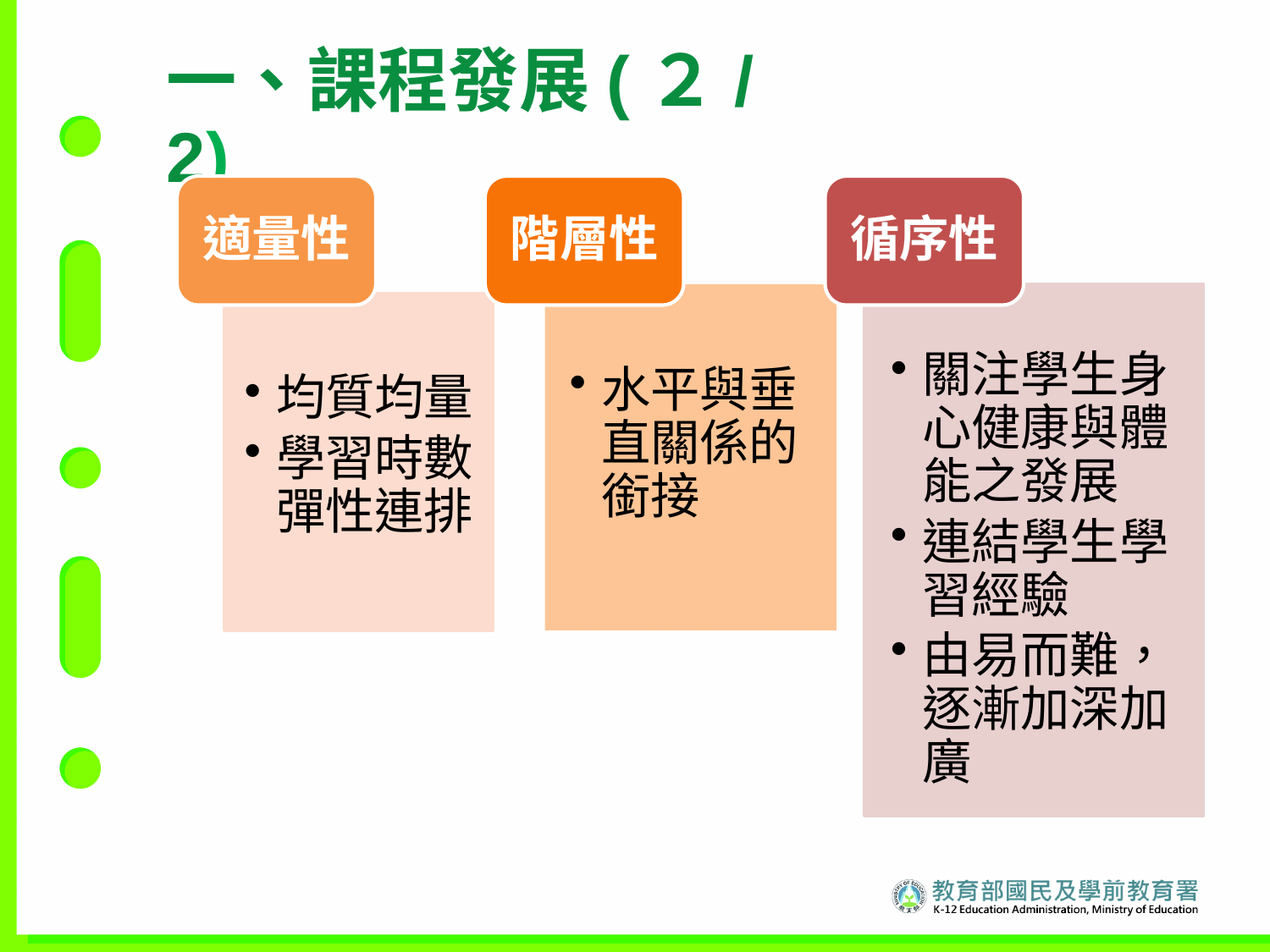

一、課程發展(２/2)
適量性
階層性
循序性

水平與垂直關係的銜接

關注學生身心健康與體能之發展
連結學生學習經驗
由易而難，逐漸加深加廣

均質均量
學習時數彈性連排